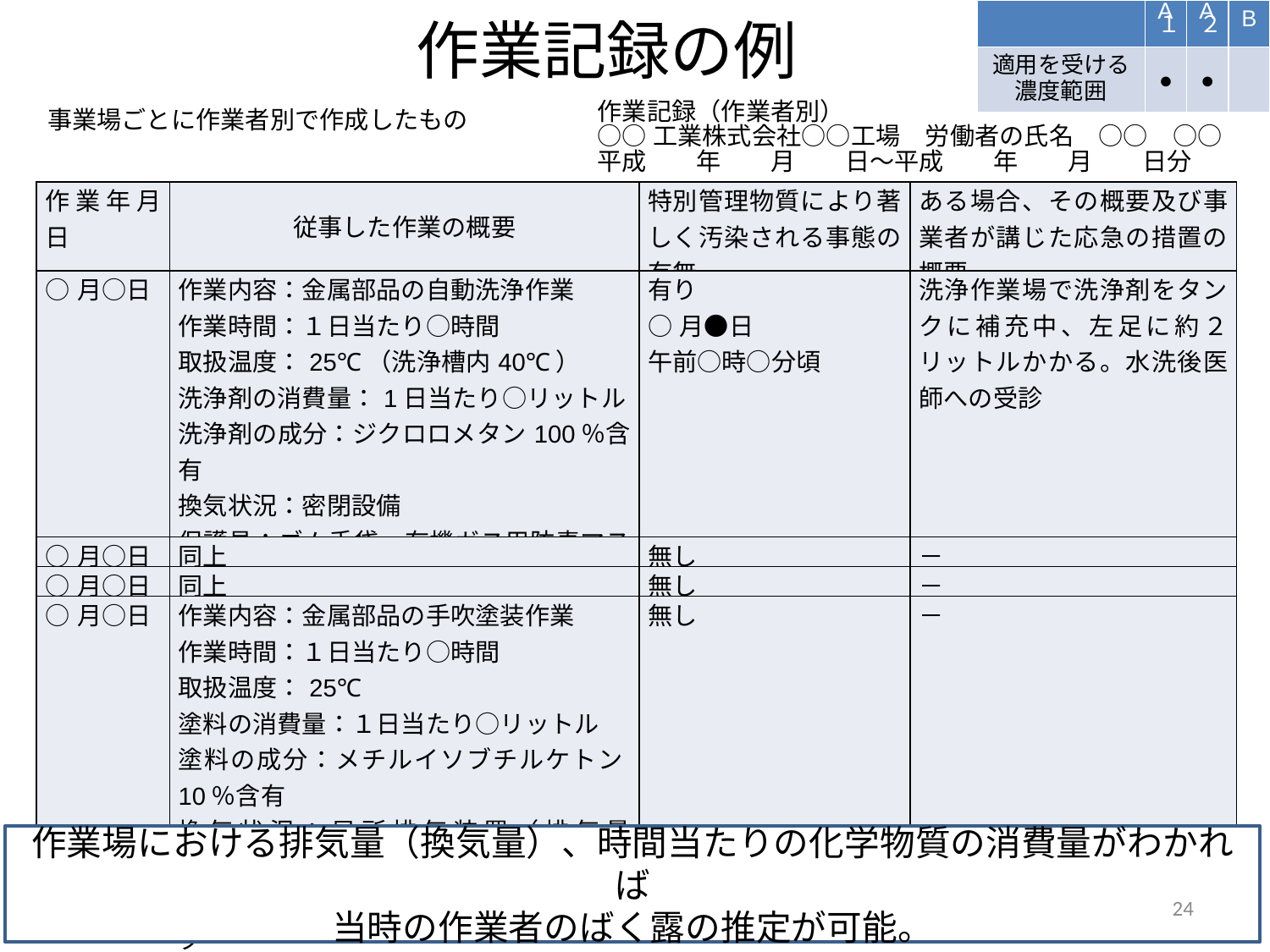

|  | A１ | A２ | B |
| --- | --- | --- | --- |
| 適用を受ける濃度範囲 | ● | ● |  |
# 作業記録の例
作業記録（作業者別）
○○工業株式会社○○工場　労働者の氏名　○○　○○
平成　　年　　月　　日～平成　　年　　月　　日分
事業場ごとに作業者別で作成したもの
| 作業年月日 | 従事した作業の概要 | 特別管理物質により著しく汚染される事態の有無 | ある場合、その概要及び事業者が講じた応急の措置の概要 |
| --- | --- | --- | --- |
| ○月○日 | 作業内容：金属部品の自動洗浄作業 作業時間：１日当たり○時間 取扱温度：25℃（洗浄槽内40℃） 洗浄剤の消費量：1日当たり○リットル 洗浄剤の成分：ジクロロメタン100％含有 換気状況：密閉設備 保護具：ゴム手袋、有機ガス用防毒マスク | 有り ○月●日 午前○時○分頃 | 洗浄作業場で洗浄剤をタンクに補充中、左足に約２リットルかかる。水洗後医師への受診 |
| ○月○日 | 同上 | 無し | － |
| ○月○日 | 同上 | 無し | － |
| ○月○日 | 作業内容：金属部品の手吹塗装作業 作業時間：１日当たり○時間 取扱温度：25℃ 塗料の消費量：１日当たり○リットル 塗料の成分：メチルイソブチルケトン10％含有 換気状況：局所排気装置（排気量○m3/分） 保護具：ゴム手袋、有機ガス用防毒マスク | 無し | － |
|  |  |  |  |
作業場における排気量（換気量）、時間当たりの化学物質の消費量がわかれば
当時の作業者のばく露の推定が可能。
24